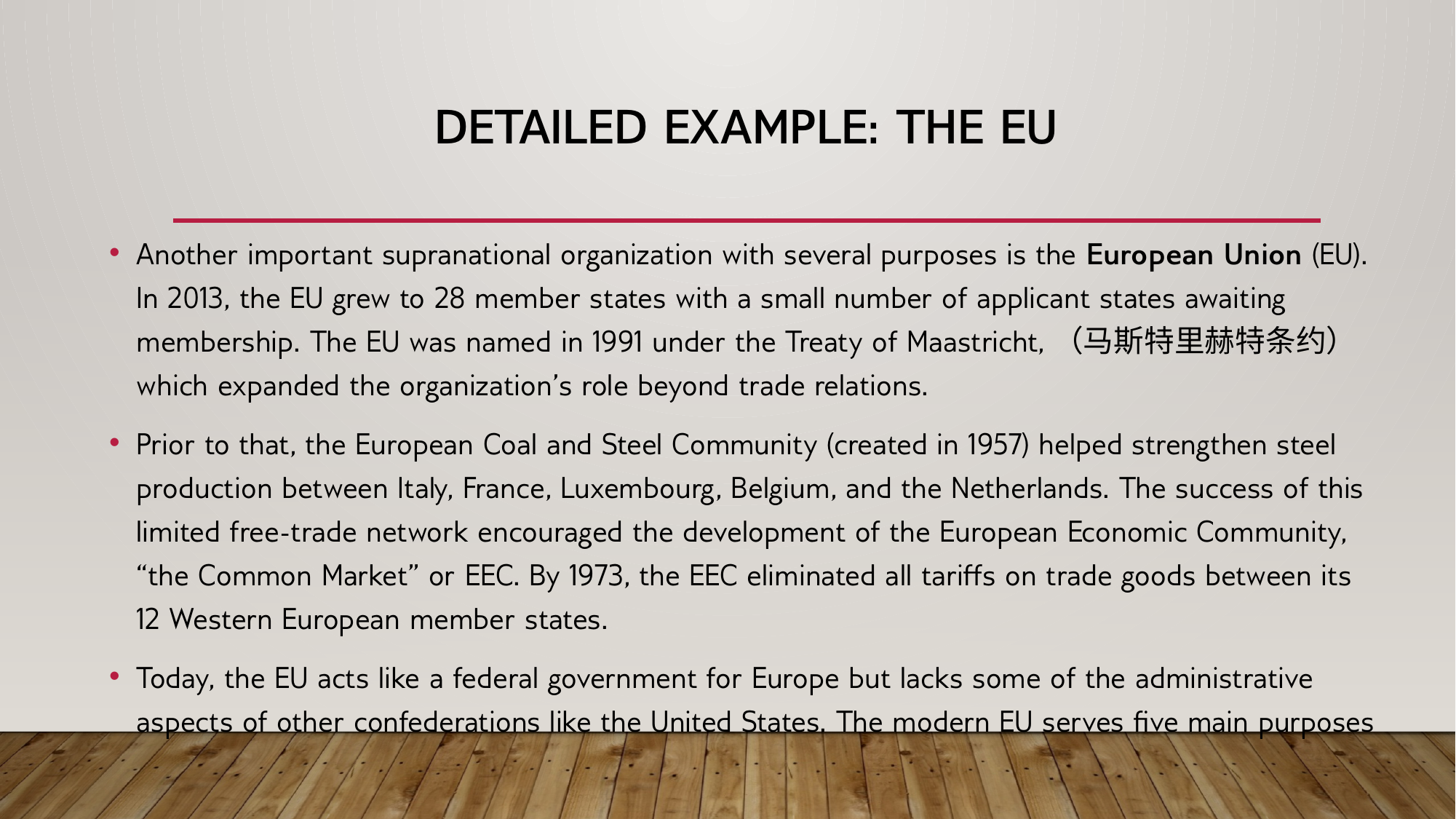

# Detailed Example: The EU
Another important supranational organization with several purposes is the European Union (EU). In 2013, the EU grew to 28 member states with a small number of applicant states awaiting membership. The EU was named in 1991 under the Treaty of Maastricht,（马斯特里赫特条约） which expanded the organization’s role beyond trade relations.
Prior to that, the European Coal and Steel Community (created in 1957) helped strengthen steel production between Italy, France, Luxembourg, Belgium, and the Netherlands. The success of this limited free-trade network encouraged the development of the European Economic Community, “the Common Market” or EEC. By 1973, the EEC eliminated all tariffs on trade goods between its 12 Western European member states.
Today, the EU acts like a federal government for Europe but lacks some of the administrative aspects of other confederations like the United States. The modern EU serves five main purposes